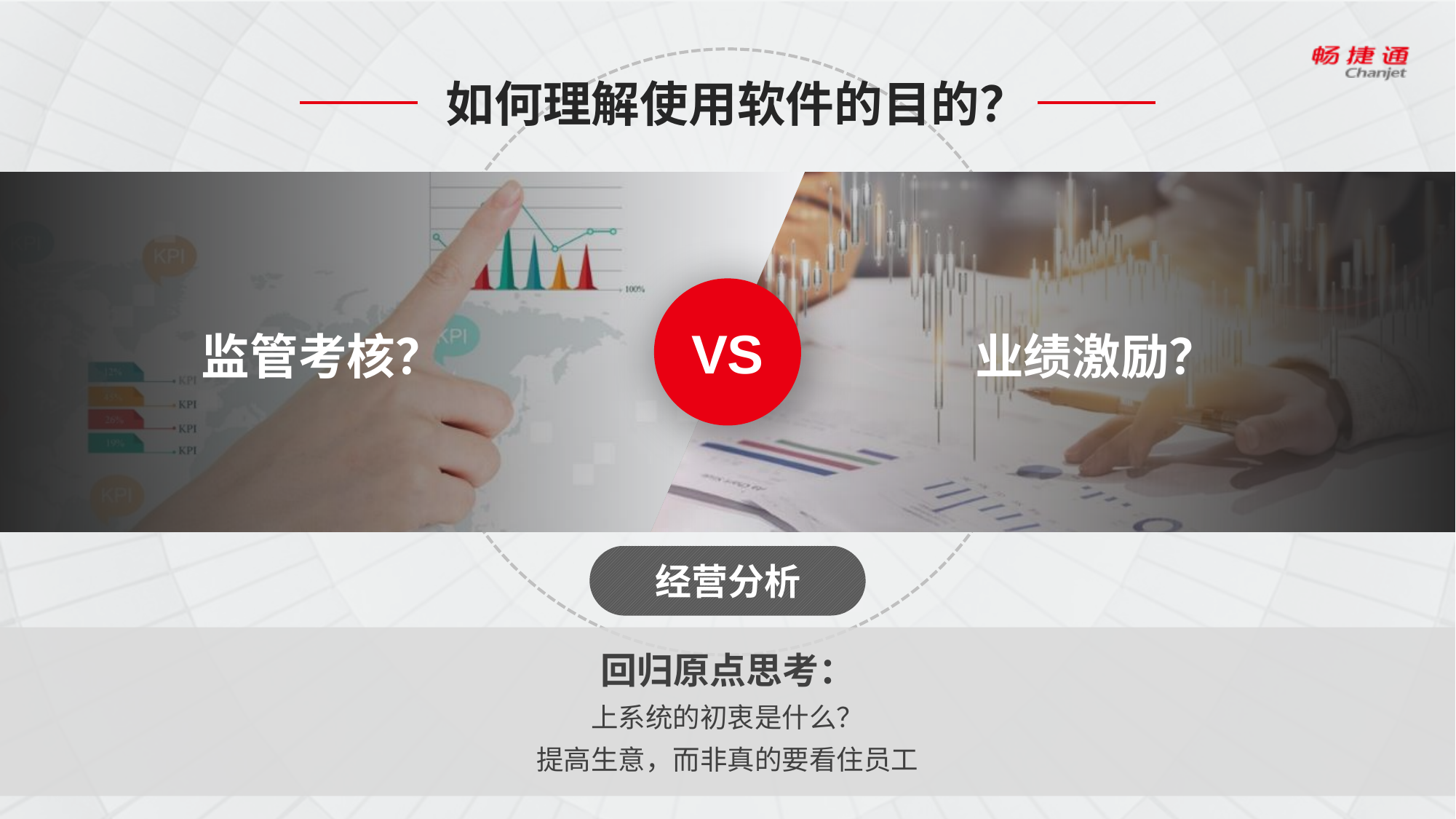

# 正确理解软件工具的使用

如何理解使用软件的目的？

VS
监管考核？
业绩激励？
经营分析
回归原点思考：
上系统的初衷是什么？
提高生意，而非真的要看住员工